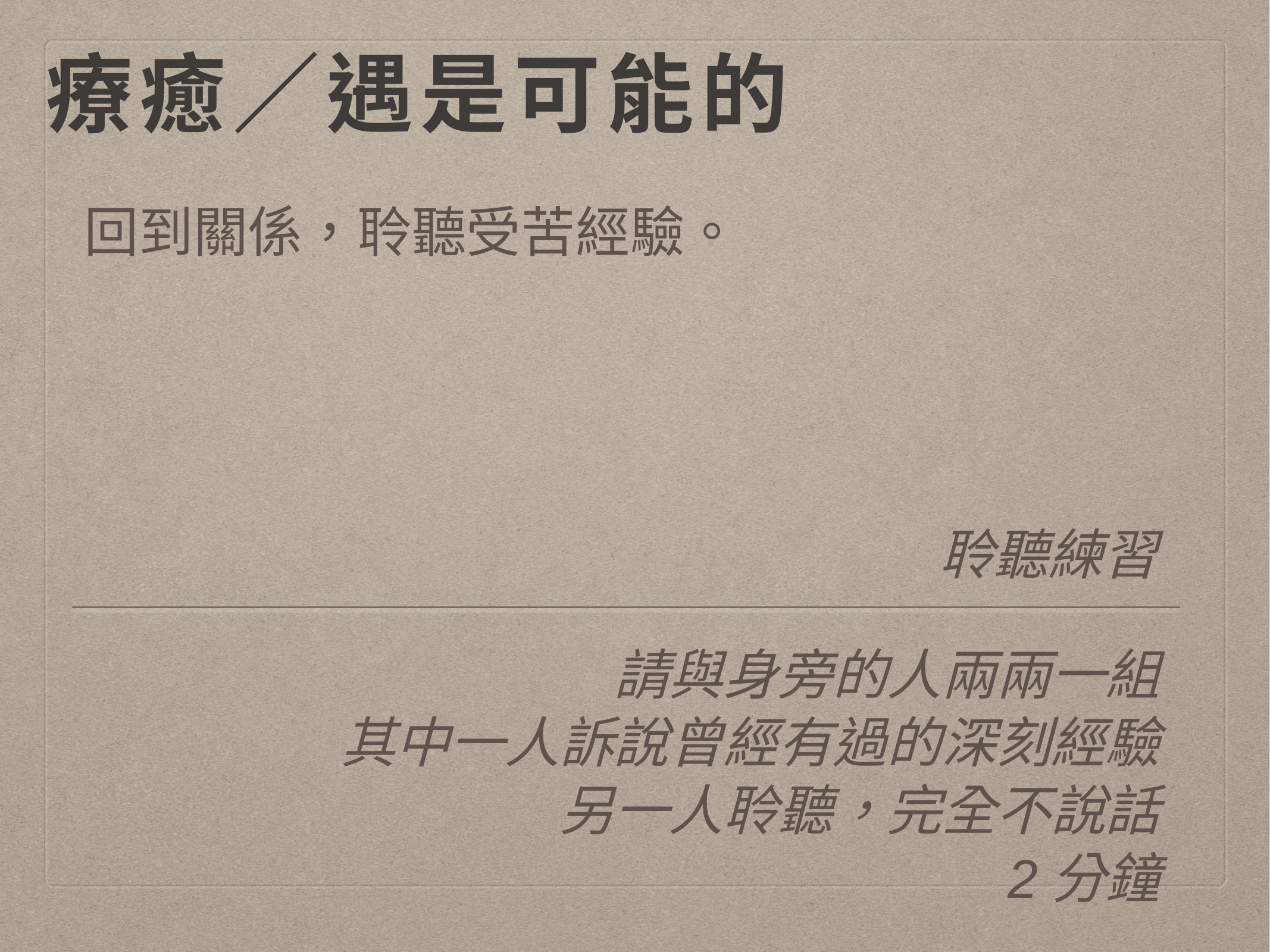

# 療癒／遇是可能的
回到關係，聆聽受苦經驗。
聆聽練習
請與身旁的人兩兩一組
其中一人訴說曾經有過的深刻經驗
另一人聆聽，完全不說話
2分鐘